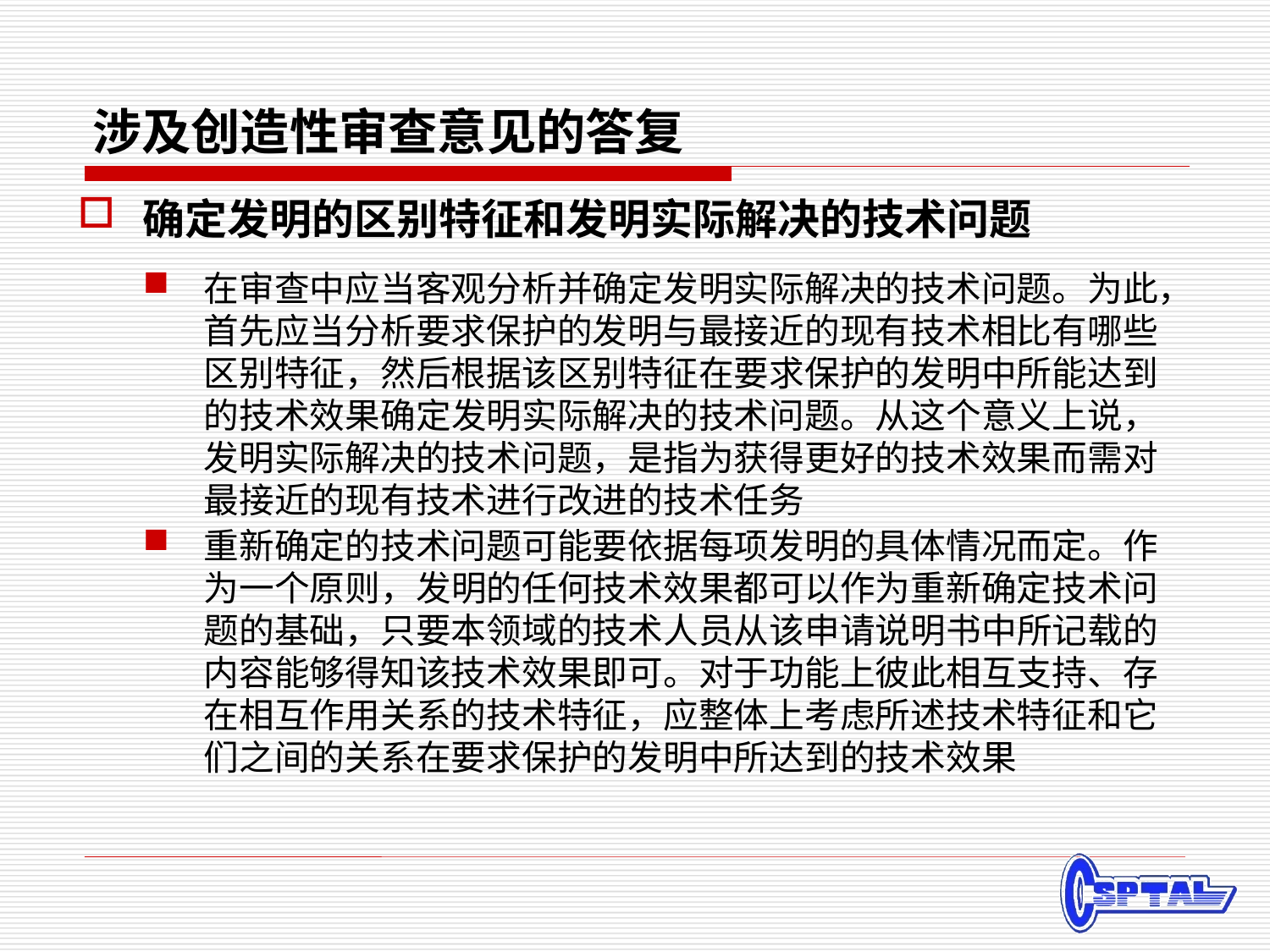

# 涉及创造性审查意见的答复
确定发明的区别特征和发明实际解决的技术问题
在审查中应当客观分析并确定发明实际解决的技术问题。为此，首先应当分析要求保护的发明与最接近的现有技术相比有哪些区别特征，然后根据该区别特征在要求保护的发明中所能达到的技术效果确定发明实际解决的技术问题。从这个意义上说，发明实际解决的技术问题，是指为获得更好的技术效果而需对最接近的现有技术进行改进的技术任务
重新确定的技术问题可能要依据每项发明的具体情况而定。作为一个原则，发明的任何技术效果都可以作为重新确定技术问题的基础，只要本领域的技术人员从该申请说明书中所记载的内容能够得知该技术效果即可。对于功能上彼此相互支持、存在相互作用关系的技术特征，应整体上考虑所述技术特征和它们之间的关系在要求保护的发明中所达到的技术效果